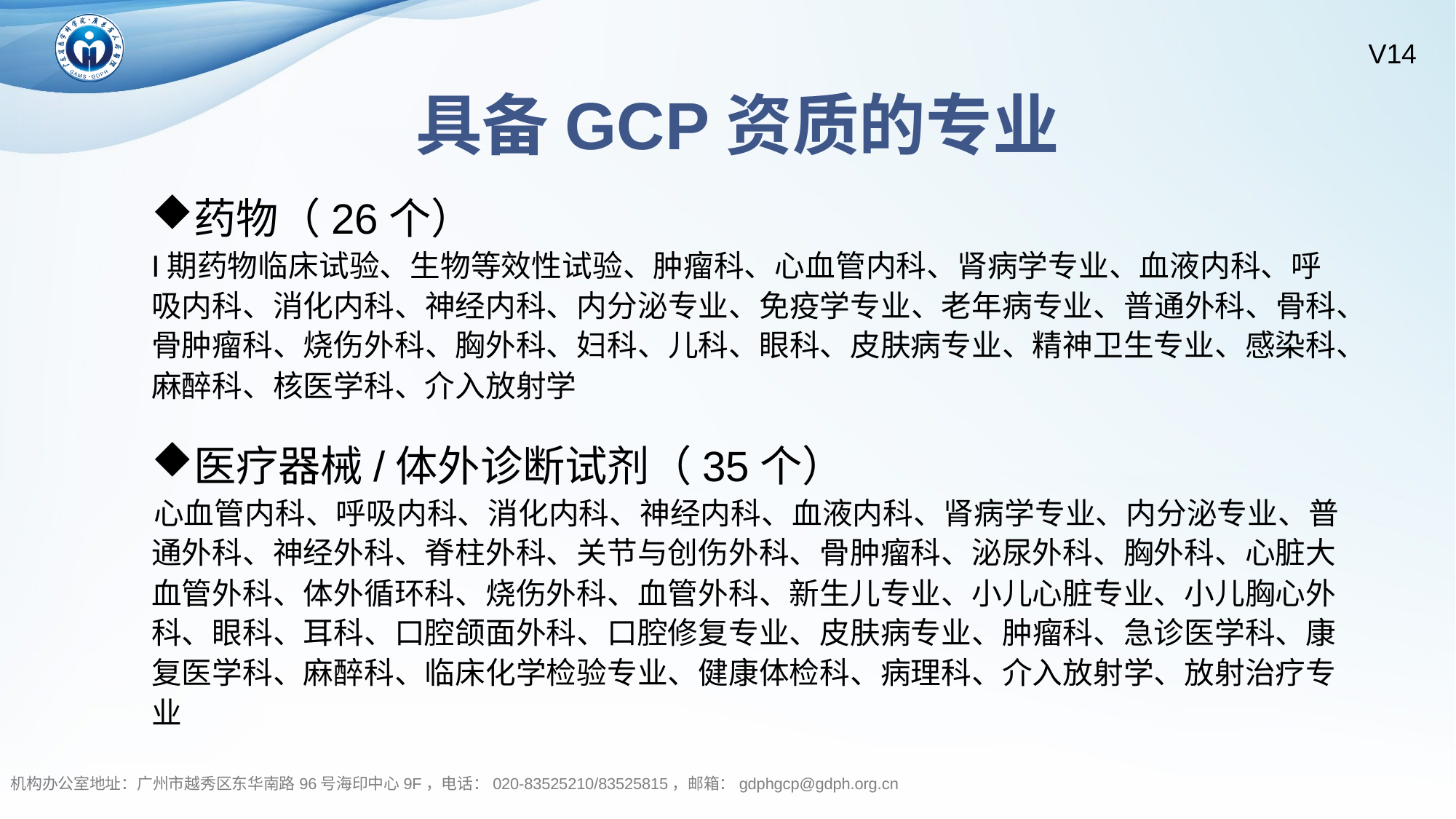

具备GCP资质的专业
药物（26个）
I期药物临床试验、生物等效性试验、肿瘤科、心血管内科、肾病学专业、血液内科、呼吸内科、消化内科、神经内科、内分泌专业、免疫学专业、老年病专业、普通外科、骨科、骨肿瘤科、烧伤外科、胸外科、妇科、儿科、眼科、皮肤病专业、精神卫生专业、感染科、麻醉科、核医学科、介入放射学

医疗器械/体外诊断试剂（35个）
心血管内科、呼吸内科、消化内科、神经内科、血液内科、肾病学专业、内分泌专业、普通外科、神经外科、脊柱外科、关节与创伤外科、骨肿瘤科、泌尿外科、胸外科、心脏大血管外科、体外循环科、烧伤外科、血管外科、新生儿专业、小儿心脏专业、小儿胸心外科、眼科、耳科、口腔颌面外科、口腔修复专业、皮肤病专业、肿瘤科、急诊医学科、康复医学科、麻醉科、临床化学检验专业、健康体检科、病理科、介入放射学、放射治疗专业
机构办公室地址：广州市越秀区东华南路96号海印中心9F，电话：020-83525210/83525815，邮箱：gdphgcp@gdph.org.cn
8